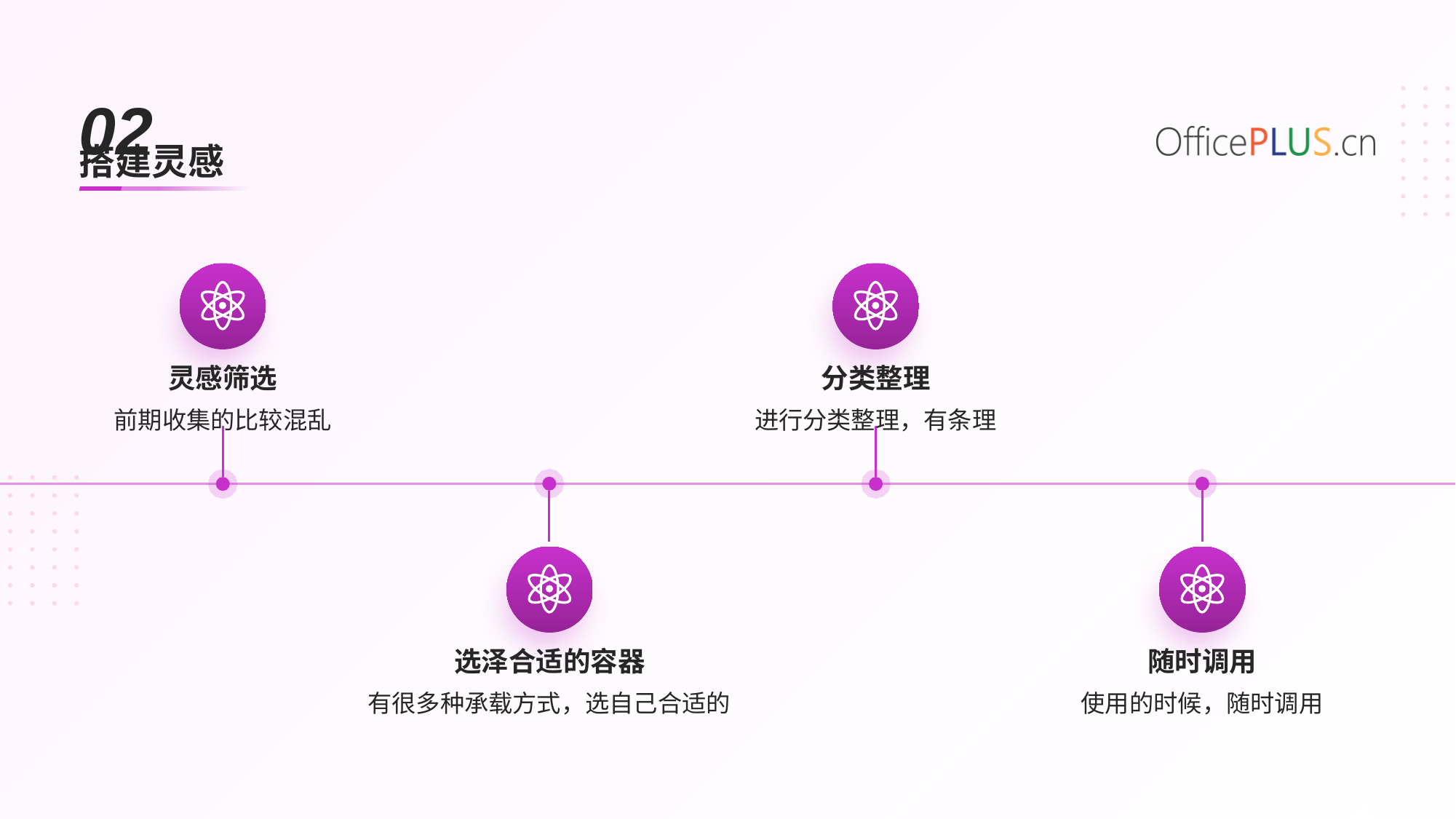

02
搭建灵感

灵感筛选
分类整理
前期收集的比较混乱
进行分类整理，有条理

选泽合适的容器
随时调用
有很多种承载方式，选自己合适的
使用的时候，随时调用